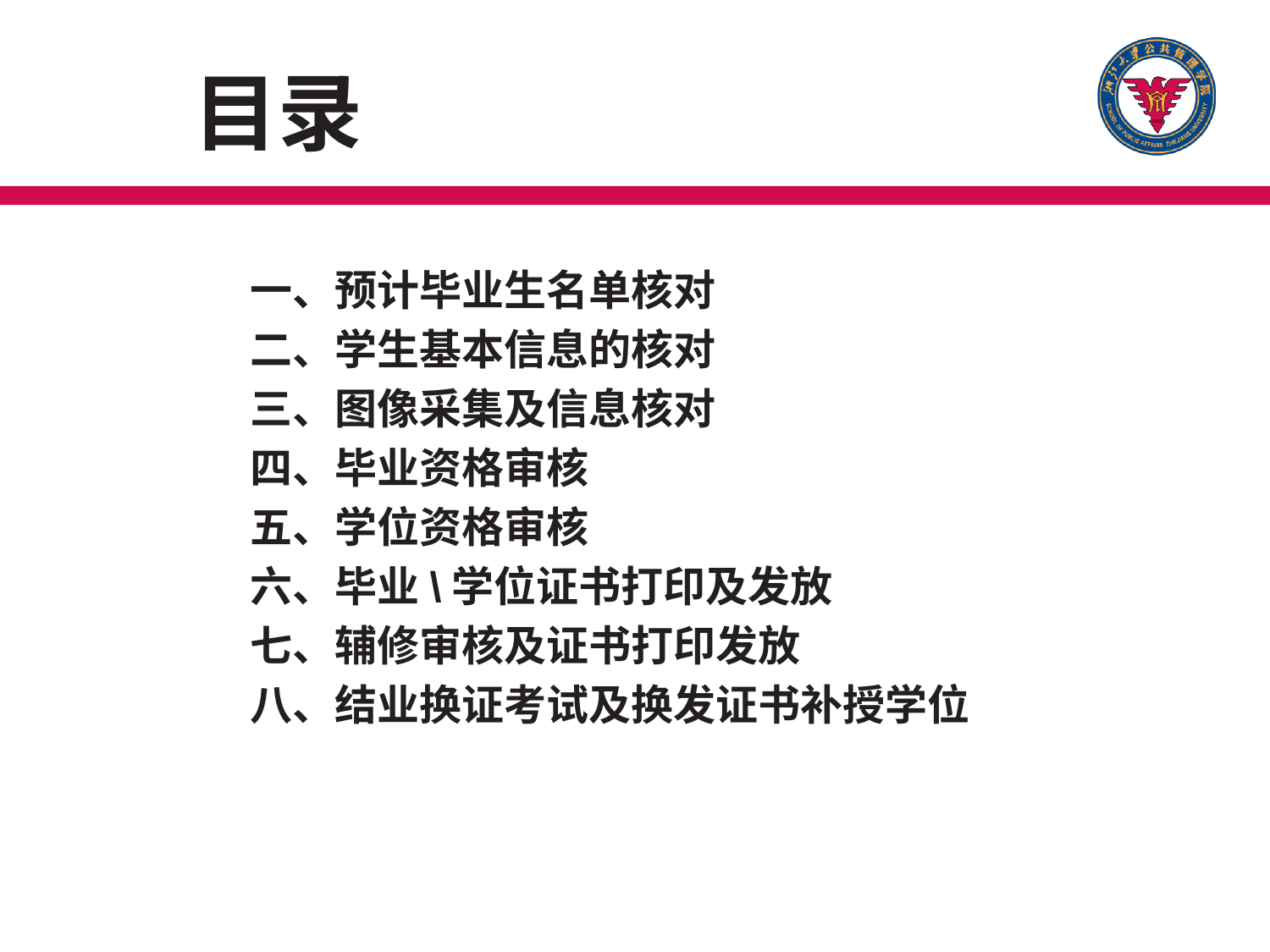

# 目录
一、预计毕业生名单核对
二、学生基本信息的核对
三、图像采集及信息核对
四、毕业资格审核
五、学位资格审核
六、毕业\学位证书打印及发放
七、辅修审核及证书打印发放
八、结业换证考试及换发证书补授学位